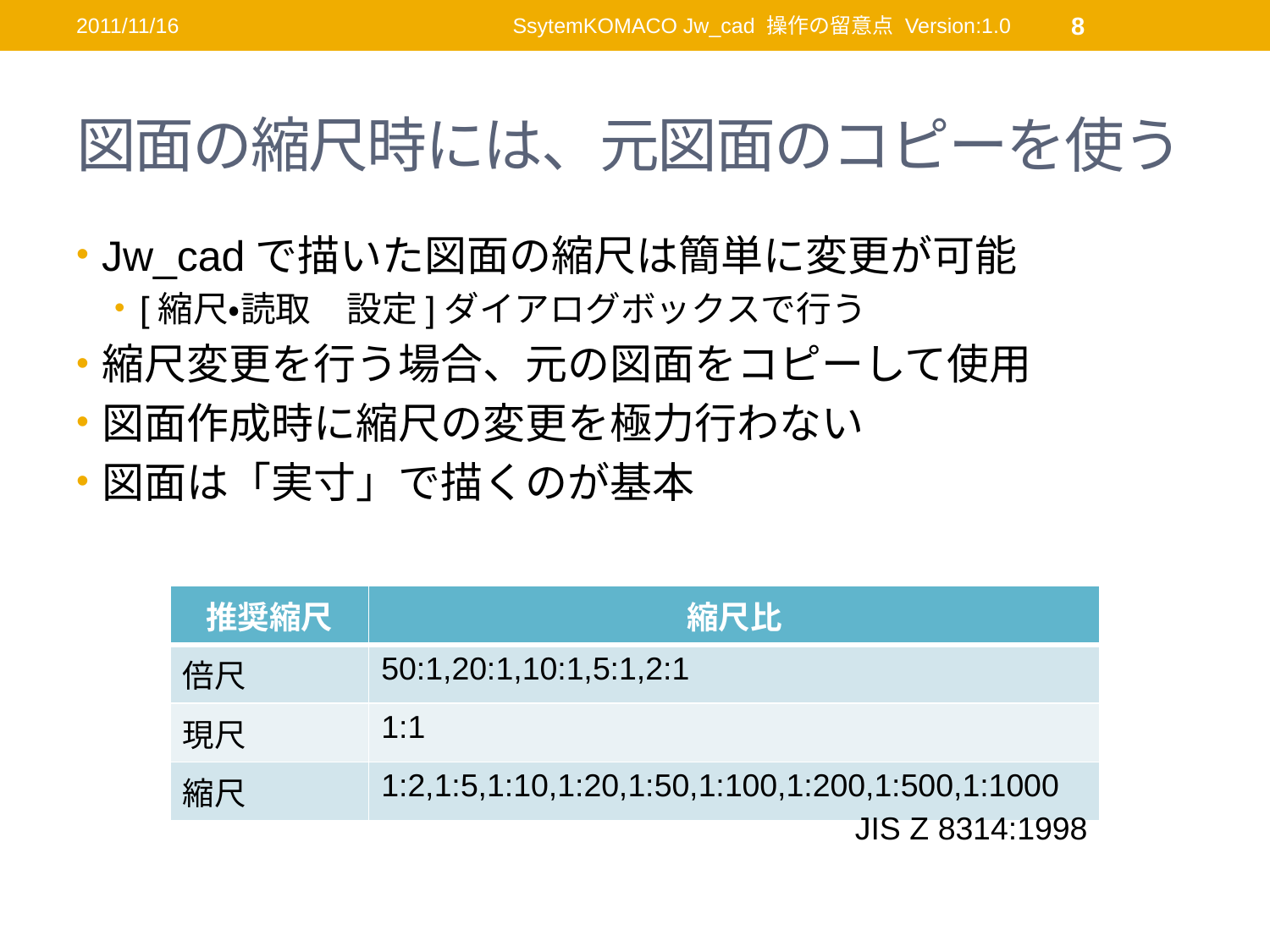

2011/11/16
SsytemKOMACO Jw_cad 操作の留意点 Version:1.0
8
# 図面の縮尺時には、元図面のコピーを使う
Jw_cadで描いた図面の縮尺は簡単に変更が可能
[縮尺・読取　設定]ダイアログボックスで行う
縮尺変更を行う場合、元の図面をコピーして使用
図面作成時に縮尺の変更を極力行わない
図面は「実寸」で描くのが基本
| 推奨縮尺 | 縮尺比 |
| --- | --- |
| 倍尺 | 50:1,20:1,10:1,5:1,2:1 |
| 現尺 | 1:1 |
| 縮尺 | 1:2,1:5,1:10,1:20,1:50,1:100,1:200,1:500,1:1000 |
JIS Z 8314:1998